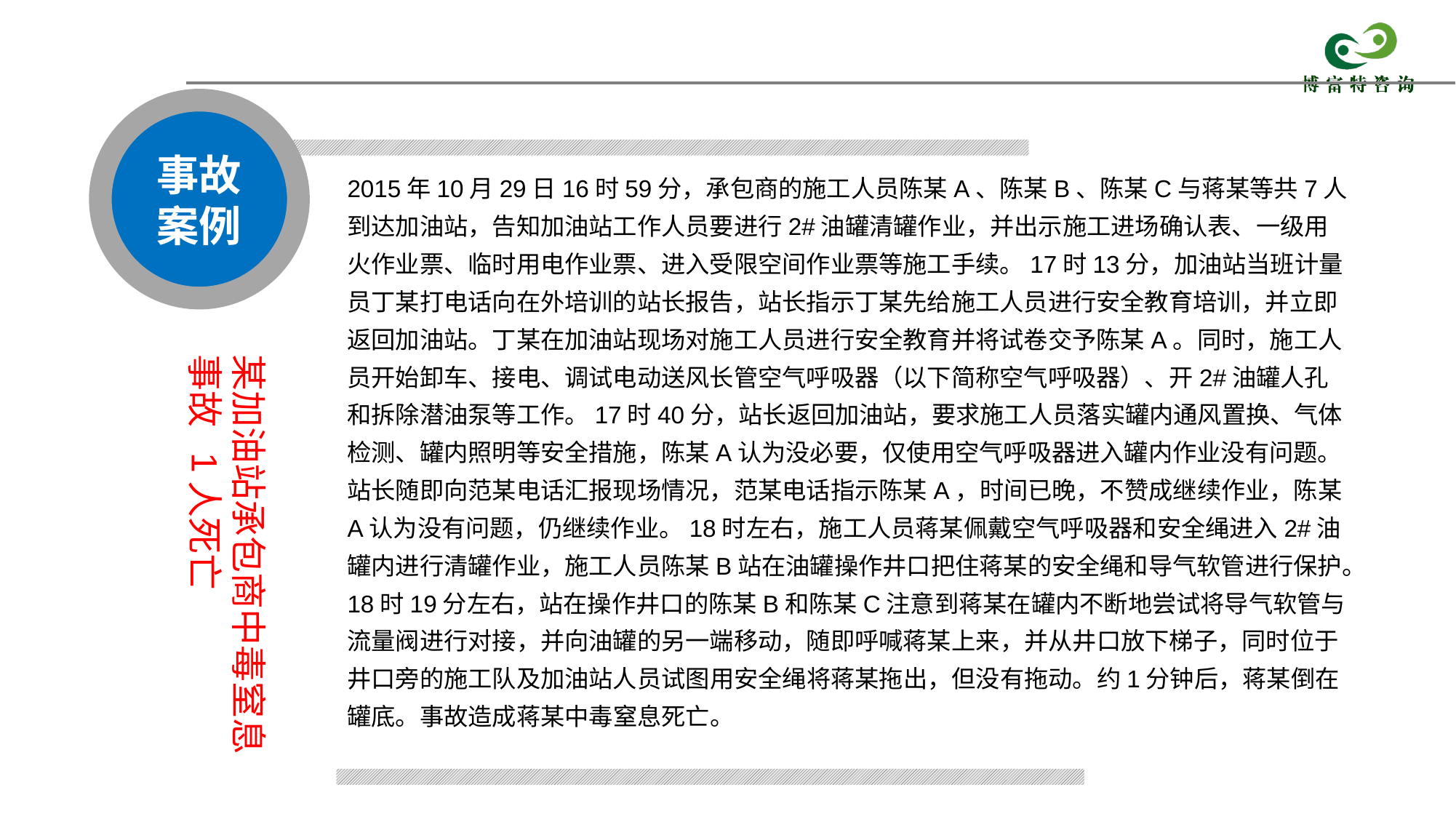

事故案例

2015年10月29日16时59分，承包商的施工人员陈某A、陈某B、陈某C与蒋某等共7人到达加油站，告知加油站工作人员要进行2#油罐清罐作业，并出示施工进场确认表、一级用火作业票、临时用电作业票、进入受限空间作业票等施工手续。17时13分，加油站当班计量员丁某打电话向在外培训的站长报告，站长指示丁某先给施工人员进行安全教育培训，并立即返回加油站。丁某在加油站现场对施工人员进行安全教育并将试卷交予陈某A。同时，施工人员开始卸车、接电、调试电动送风长管空气呼吸器（以下简称空气呼吸器）、开2#油罐人孔和拆除潜油泵等工作。17时40分，站长返回加油站，要求施工人员落实罐内通风置换、气体检测、罐内照明等安全措施，陈某A认为没必要，仅使用空气呼吸器进入罐内作业没有问题。站长随即向范某电话汇报现场情况，范某电话指示陈某A，时间已晚，不赞成继续作业，陈某A认为没有问题，仍继续作业。18时左右，施工人员蒋某佩戴空气呼吸器和安全绳进入2#油罐内进行清罐作业，施工人员陈某B站在油罐操作井口把住蒋某的安全绳和导气软管进行保护。18时19分左右，站在操作井口的陈某B和陈某C注意到蒋某在罐内不断地尝试将导气软管与流量阀进行对接，并向油罐的另一端移动，随即呼喊蒋某上来，并从井口放下梯子，同时位于井口旁的施工队及加油站人员试图用安全绳将蒋某拖出，但没有拖动。约1分钟后，蒋某倒在罐底。事故造成蒋某中毒窒息死亡。
某加油站承包商中毒窒息事故  1人死亡